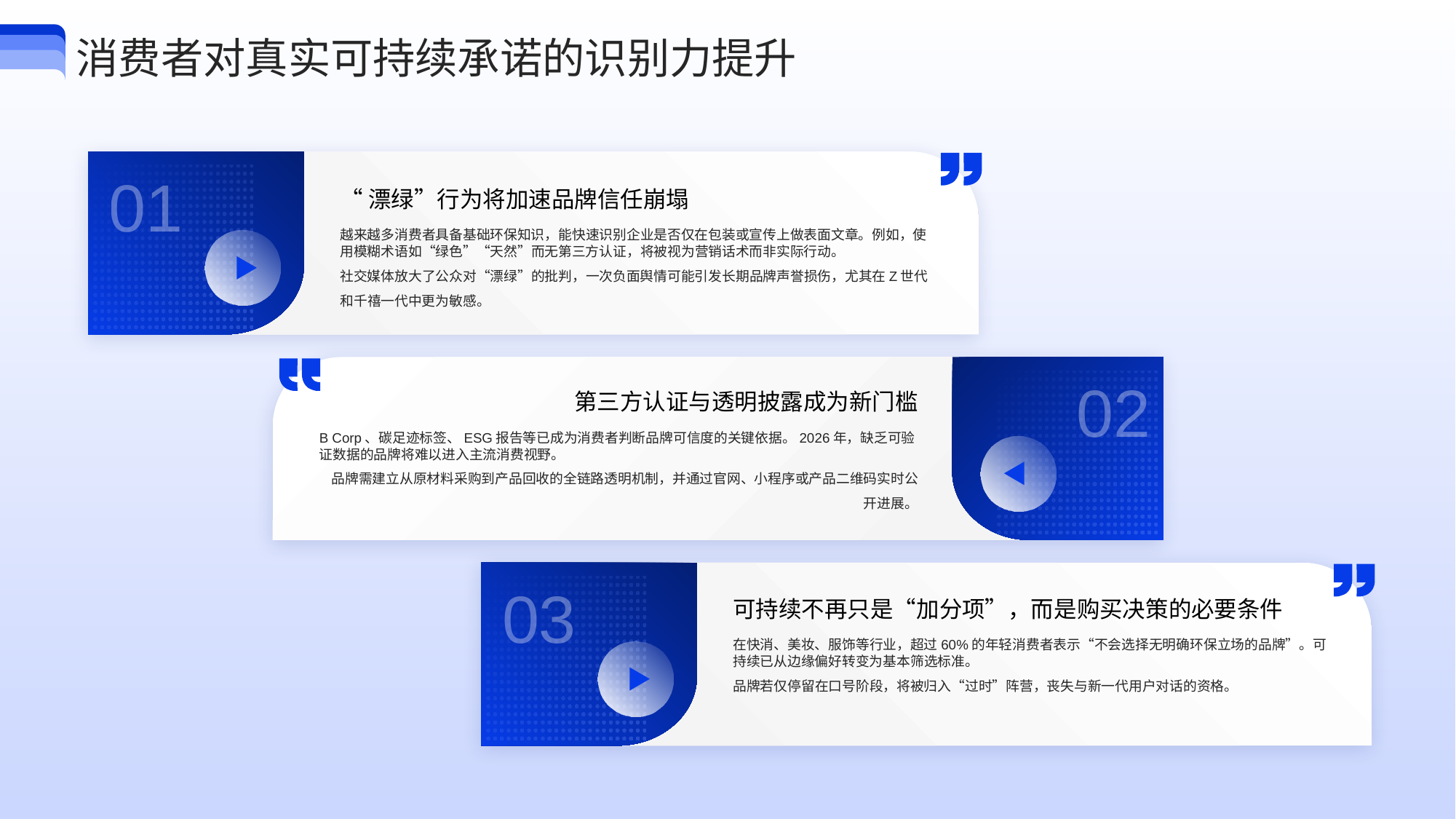

消费者对真实可持续承诺的识别力提升

01

“漂绿”行为将加速品牌信任崩塌

越来越多消费者具备基础环保知识，能快速识别企业是否仅在包装或宣传上做表面文章。例如，使用模糊术语如“绿色”“天然”而无第三方认证，将被视为营销话术而非实际行动。
社交媒体放大了公众对“漂绿”的批判，一次负面舆情可能引发长期品牌声誉损伤，尤其在Z世代和千禧一代中更为敏感。

02

第三方认证与透明披露成为新门槛

B Corp、碳足迹标签、ESG报告等已成为消费者判断品牌可信度的关键依据。2026年，缺乏可验证数据的品牌将难以进入主流消费视野。
品牌需建立从原材料采购到产品回收的全链路透明机制，并通过官网、小程序或产品二维码实时公开进展。

03

可持续不再只是“加分项”，而是购买决策的必要条件

在快消、美妆、服饰等行业，超过60%的年轻消费者表示“不会选择无明确环保立场的品牌”。可持续已从边缘偏好转变为基本筛选标准。
品牌若仅停留在口号阶段，将被归入“过时”阵营，丧失与新一代用户对话的资格。